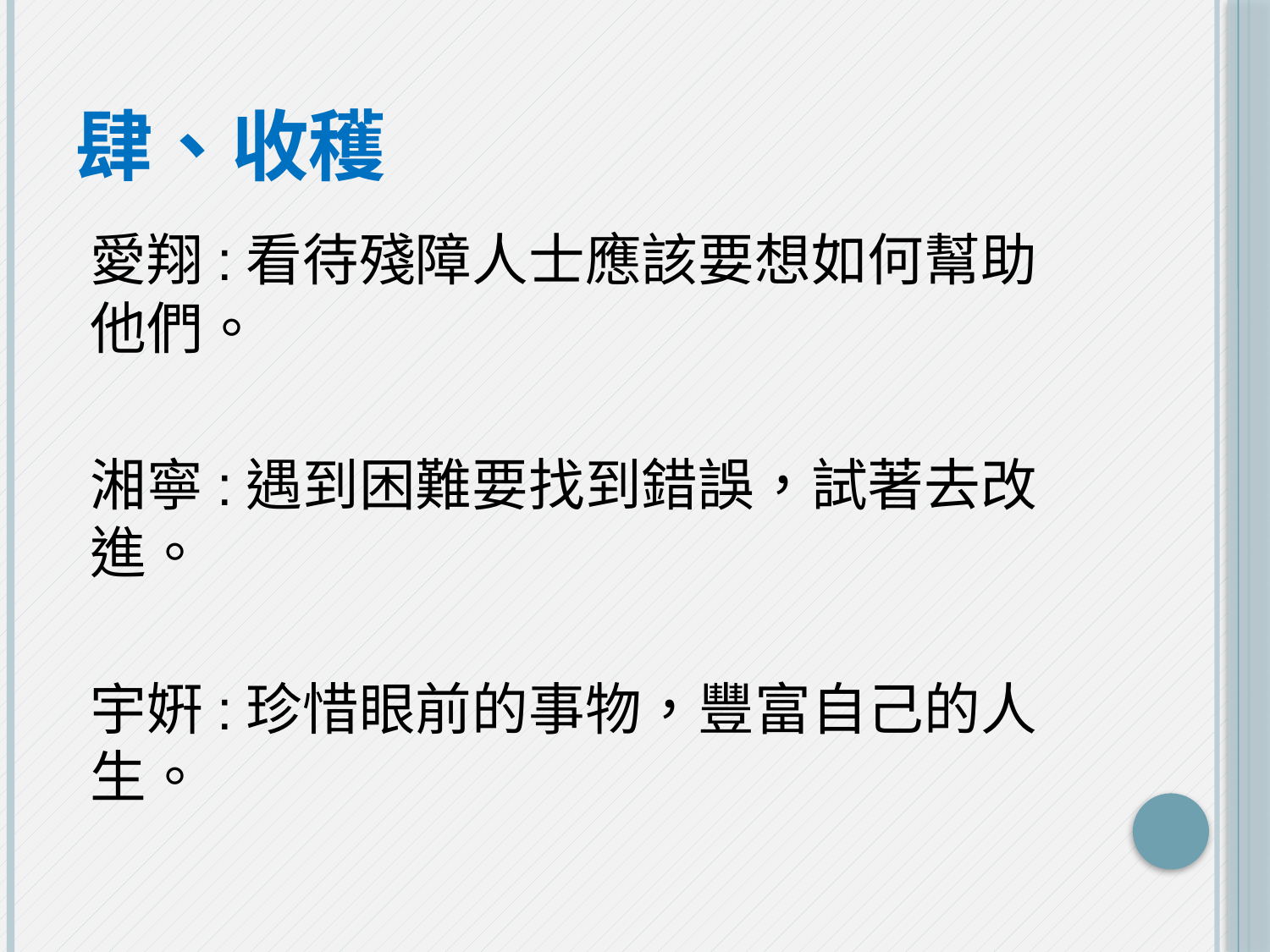

# 肆、收穫
愛翔:看待殘障人士應該要想如何幫助他們。

湘寧:遇到困難要找到錯誤，試著去改進。

宇姸:珍惜眼前的事物，豐富自己的人生。